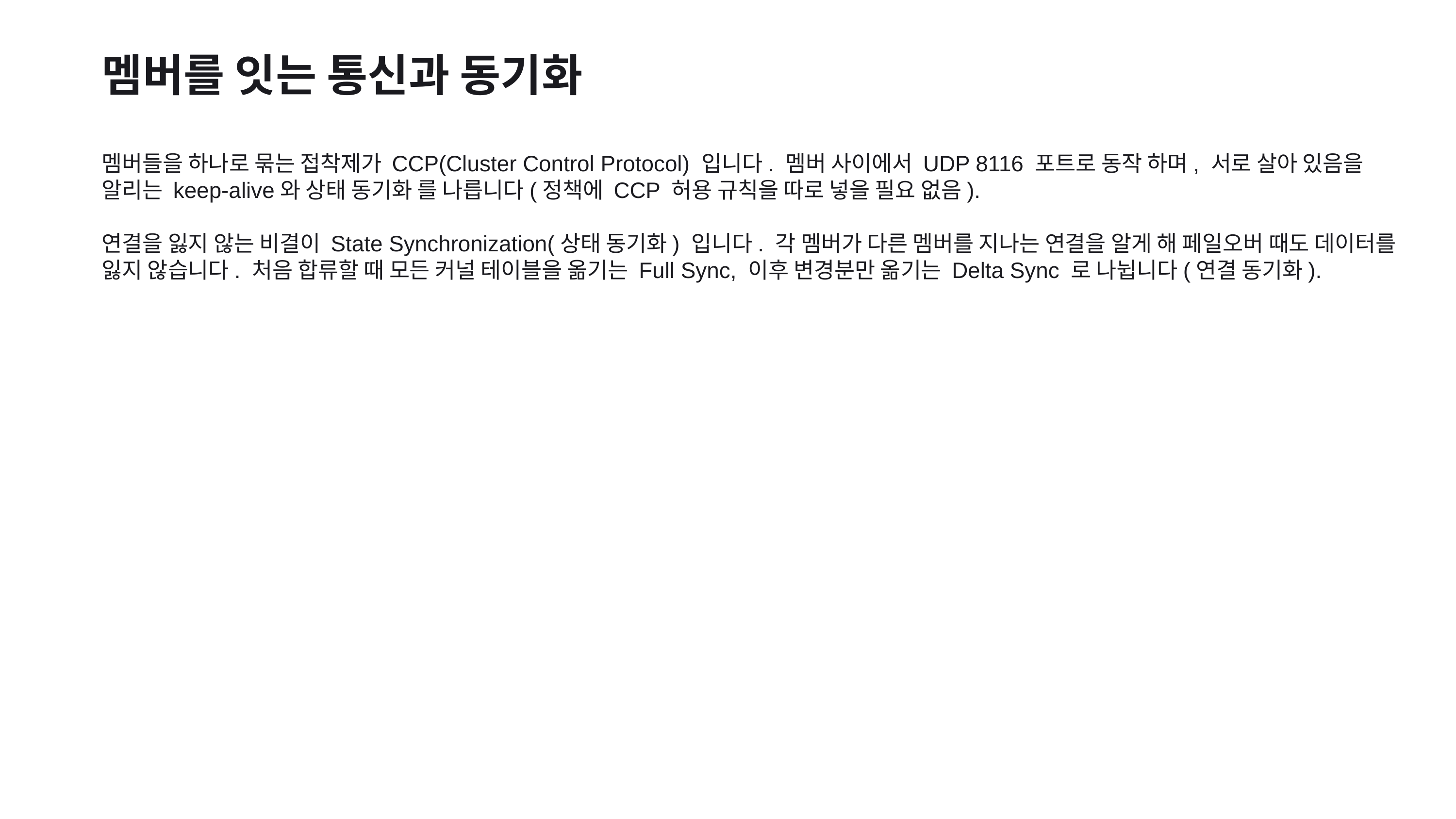

멤버를 잇는 통신과 동기화
멤버들을 하나로 묶는 접착제가 CCP(Cluster Control Protocol) 입니다. 멤버 사이에서 UDP 8116 포트로 동작 하며, 서로 살아 있음을 알리는 keep-alive와 상태 동기화 를 나릅니다(정책에 CCP 허용 규칙을 따로 넣을 필요 없음).

연결을 잃지 않는 비결이 State Synchronization(상태 동기화) 입니다. 각 멤버가 다른 멤버를 지나는 연결을 알게 해 페일오버 때도 데이터를 잃지 않습니다. 처음 합류할 때 모든 커널 테이블을 옮기는 Full Sync, 이후 변경분만 옮기는 Delta Sync 로 나뉩니다(연결 동기화).